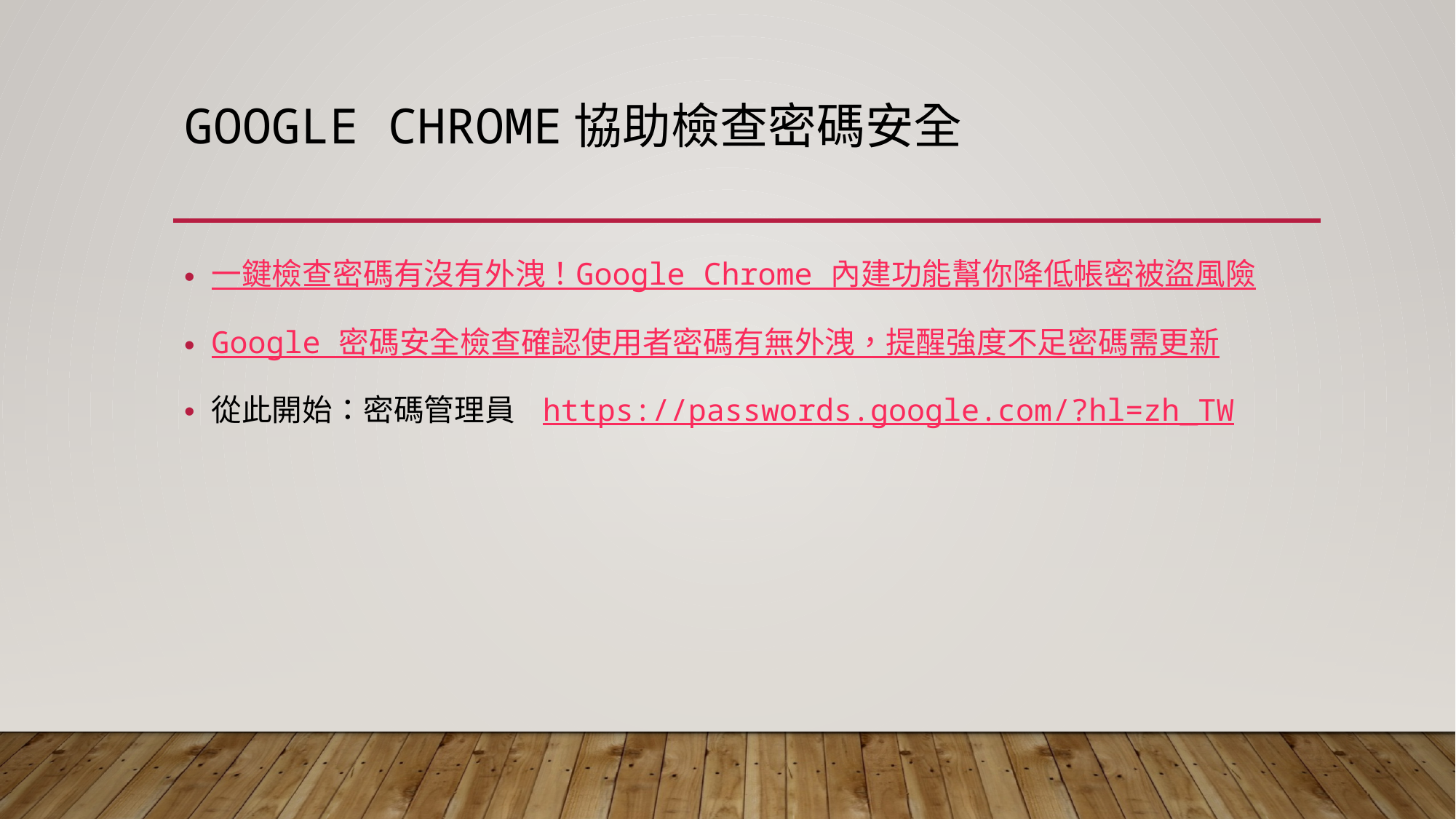

# Google Chrome協助檢查密碼安全
一鍵檢查密碼有沒有外洩！Google Chrome 內建功能幫你降低帳密被盜風險
Google 密碼安全檢查確認使用者密碼有無外洩，提醒強度不足密碼需更新
從此開始：密碼管理員   https://passwords.google.com/?hl=zh_TW